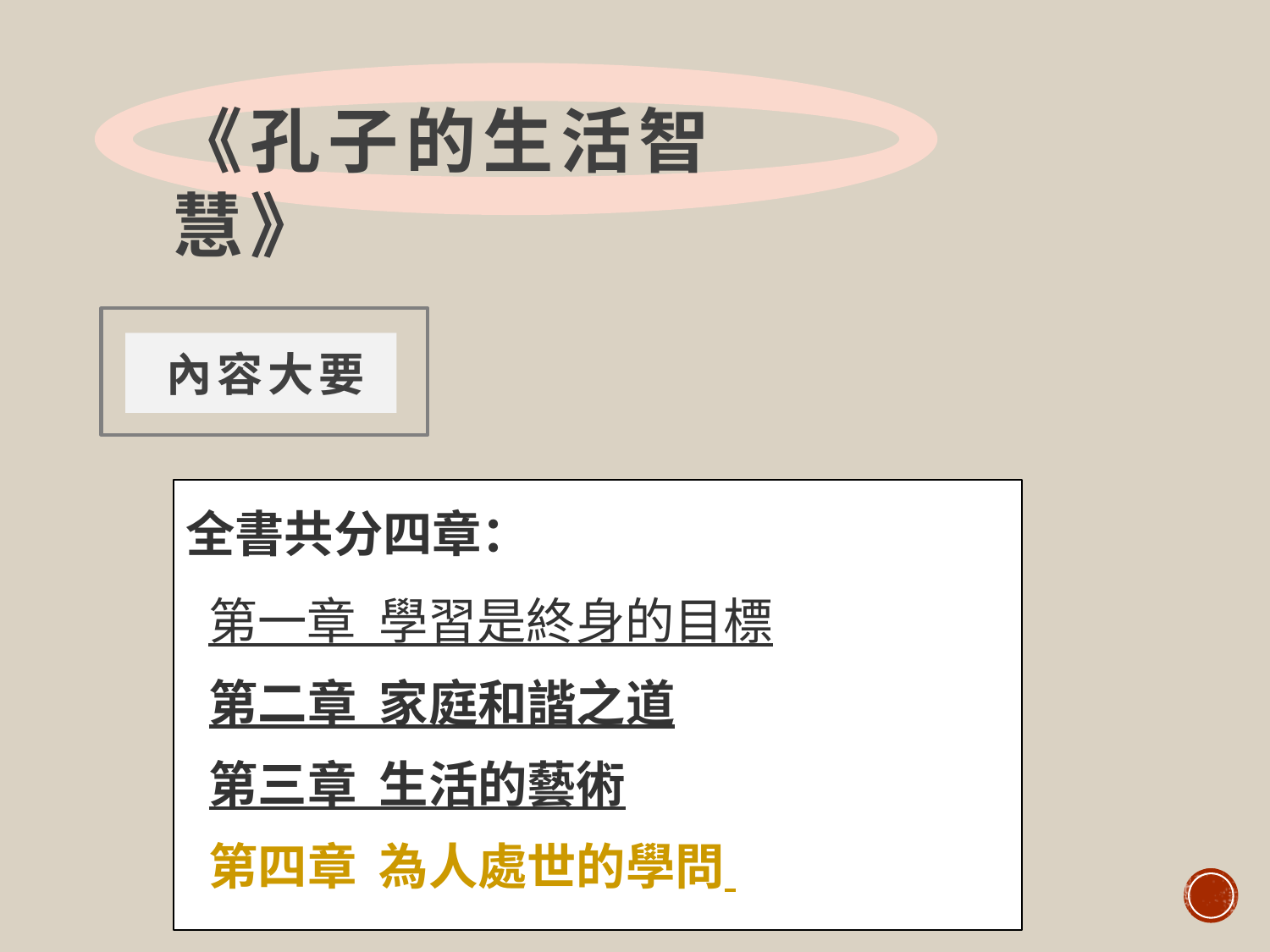

《孔子的生活智慧》

內容大要

全書共分四章：

 第一章  學習是終身的目標
 第二章  家庭和諧之道
 第三章  生活的藝術
 第四章  為人處世的學問